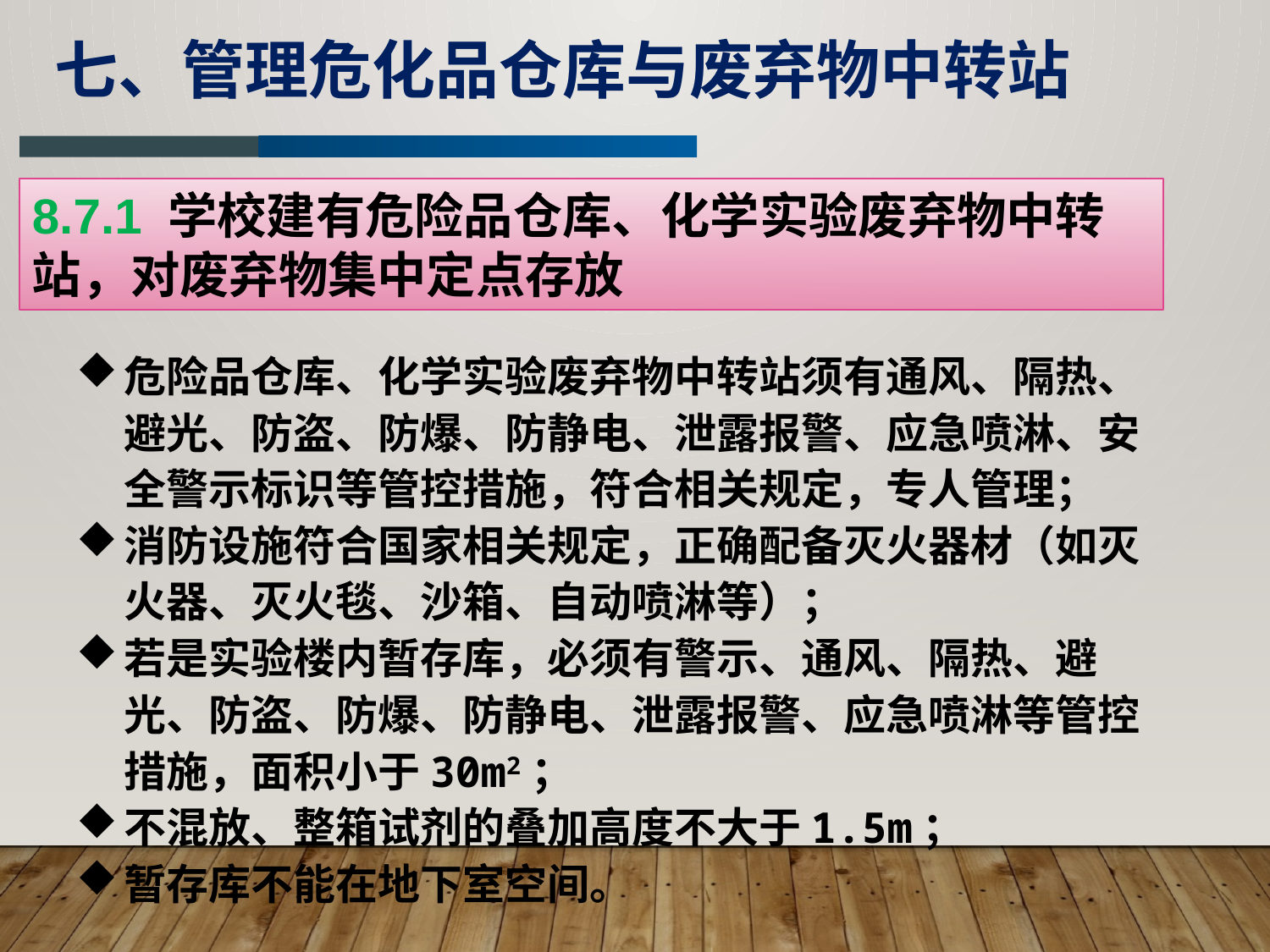

七、管理危化品仓库与废弃物中转站

8.7.1 学校建有危险品仓库、化学实验废弃物中转站，对废弃物集中定点存放
危险品仓库、化学实验废弃物中转站须有通风、隔热、避光、防盗、防爆、防静电、泄露报警、应急喷淋、安全警示标识等管控措施，符合相关规定，专人管理；
消防设施符合国家相关规定，正确配备灭火器材（如灭火器、灭火毯、沙箱、自动喷淋等）；
若是实验楼内暂存库，必须有警示、通风、隔热、避光、防盗、防爆、防静电、泄露报警、应急喷淋等管控措施，面积小于30m2；
不混放、整箱试剂的叠加高度不大于1.5m；
暂存库不能在地下室空间。